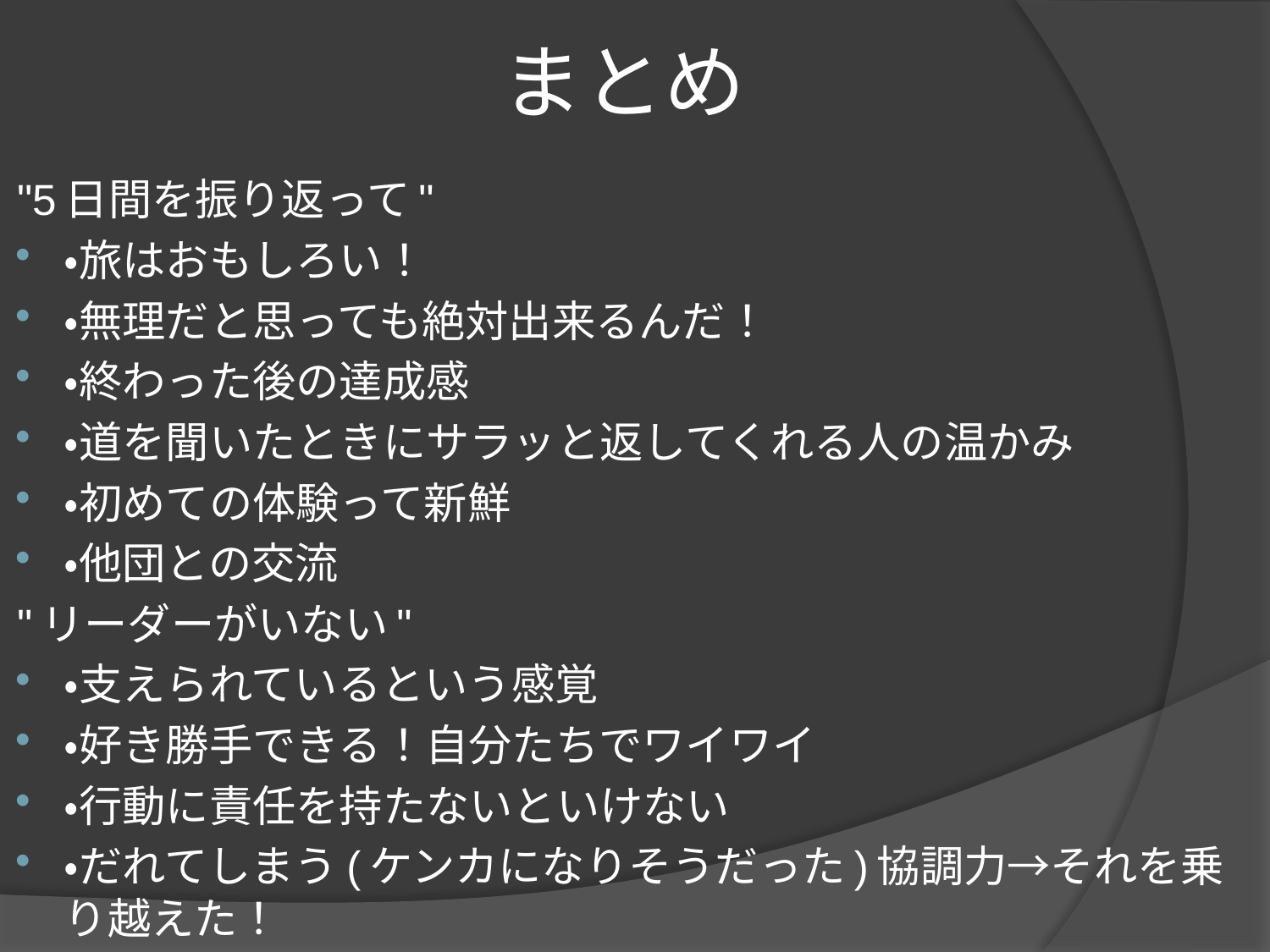

# まとめ
"5日間を振り返って"
・旅はおもしろい！
・無理だと思っても絶対出来るんだ！
・終わった後の達成感
・道を聞いたときにサラッと返してくれる人の温かみ
・初めての体験って新鮮
・他団との交流
"リーダーがいない"
・支えられているという感覚
・好き勝手できる！自分たちでワイワイ
・行動に責任を持たないといけない
・だれてしまう(ケンカになりそうだった)協調力→それを乗り越えた！